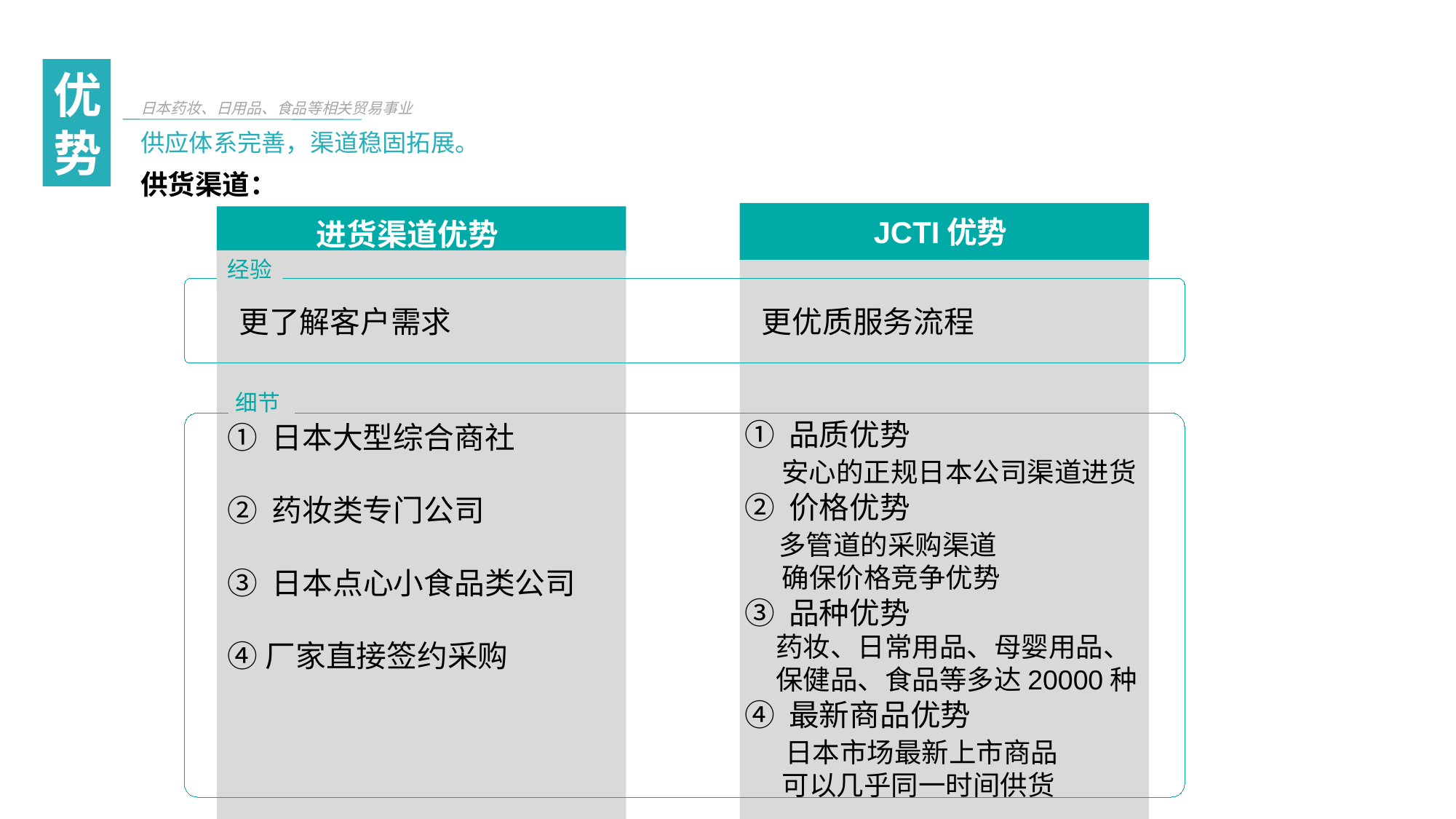

优势
日本药妆、日用品、食品等相关贸易事业
供应体系完善，渠道稳固拓展。
供货渠道：

JCTI优势
进货渠道优势

经验

更了解客户需求
更优质服务流程
细节

① 品质优势
　 安心的正规日本公司渠道进货
② 价格优势
    多管道的采购渠道
     确保价格竞争优势
③ 品种优势
    药妆、日常用品、母婴用品、
    保健品、食品等多达20000种
④ 最新商品优势
     日本市场最新上市商品
     可以几乎同一时间供货

① 日本大型综合商社

② 药妆类专门公司

③ 日本点心小食品类公司

④厂家直接签约采购